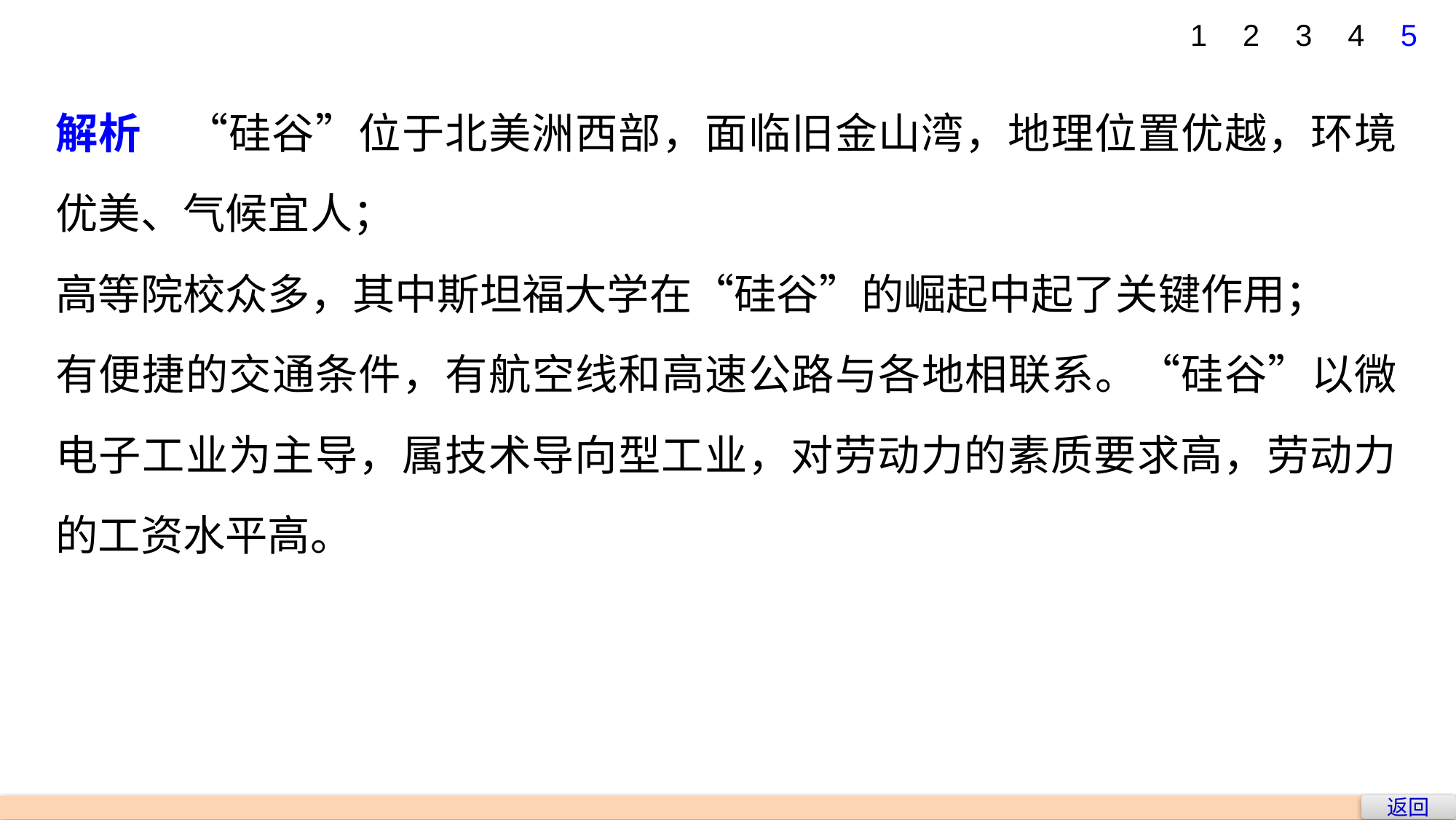

1
2
3
4
5
解析　“硅谷”位于北美洲西部，面临旧金山湾，地理位置优越，环境优美、气候宜人；
高等院校众多，其中斯坦福大学在“硅谷”的崛起中起了关键作用；
有便捷的交通条件，有航空线和高速公路与各地相联系。“硅谷”以微电子工业为主导，属技术导向型工业，对劳动力的素质要求高，劳动力的工资水平高。
返回